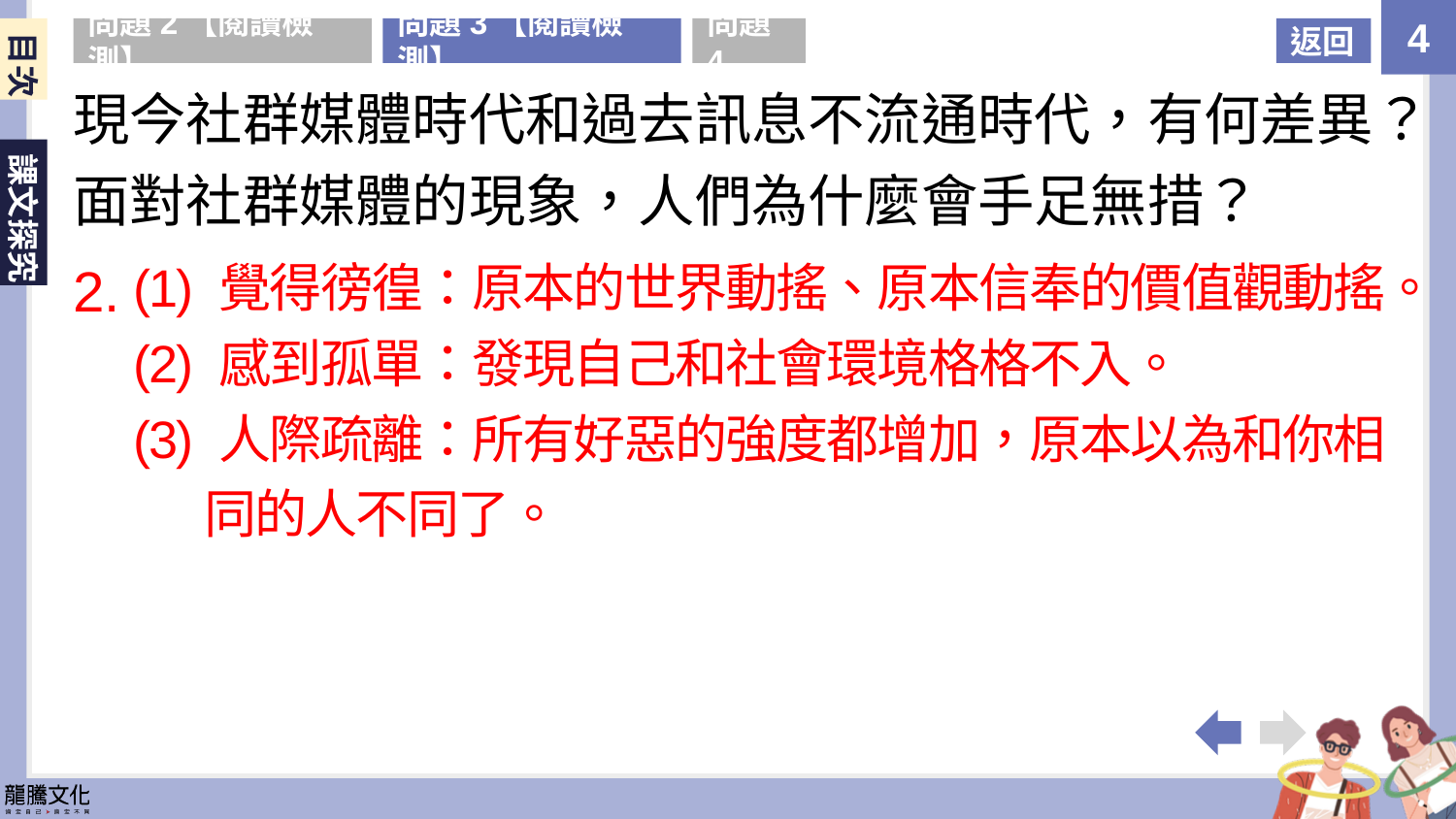

目次
問題2【閱讀檢測】
問題3【閱讀檢測】
問題4
返回
現今社群媒體時代和過去訊息不流通時代，有何差異？面對社群媒體的現象，人們為什麼會手足無措？

(1) 覺得徬徨：原本的世界動搖、原本信奉的價值觀動搖。
(2) 感到孤單：發現自己和社會環境格格不入。
(3) 人際疏離：所有好惡的強度都增加，原本以為和你相同的人不同了。